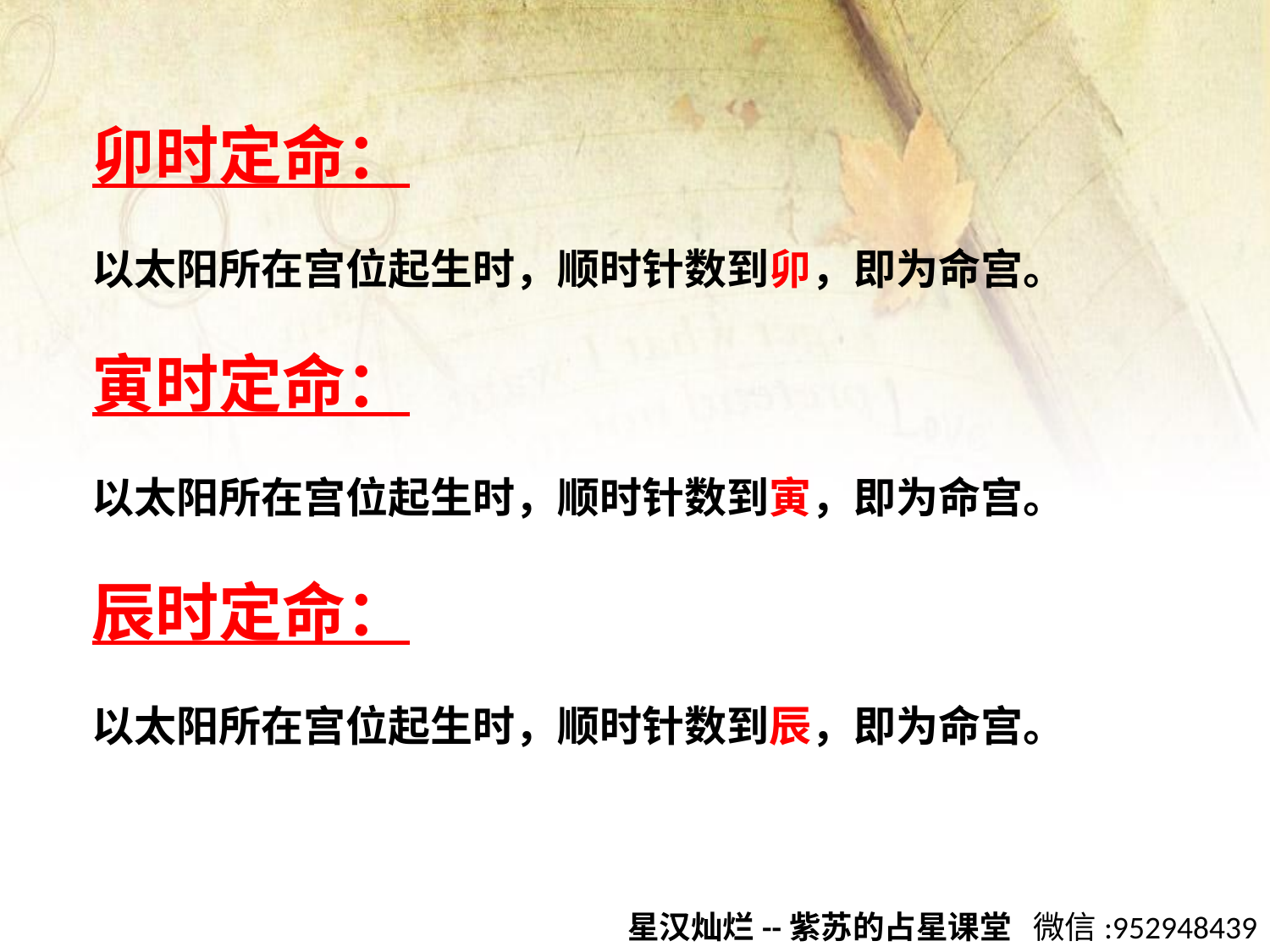

卯时定命：

以太阳所在宫位起生时，顺时针数到卯，即为命宫。

寅时定命：

以太阳所在宫位起生时，顺时针数到寅，即为命宫。

辰时定命：

以太阳所在宫位起生时，顺时针数到辰，即为命宫。
星汉灿烂--紫苏的占星课堂   微信:952948439